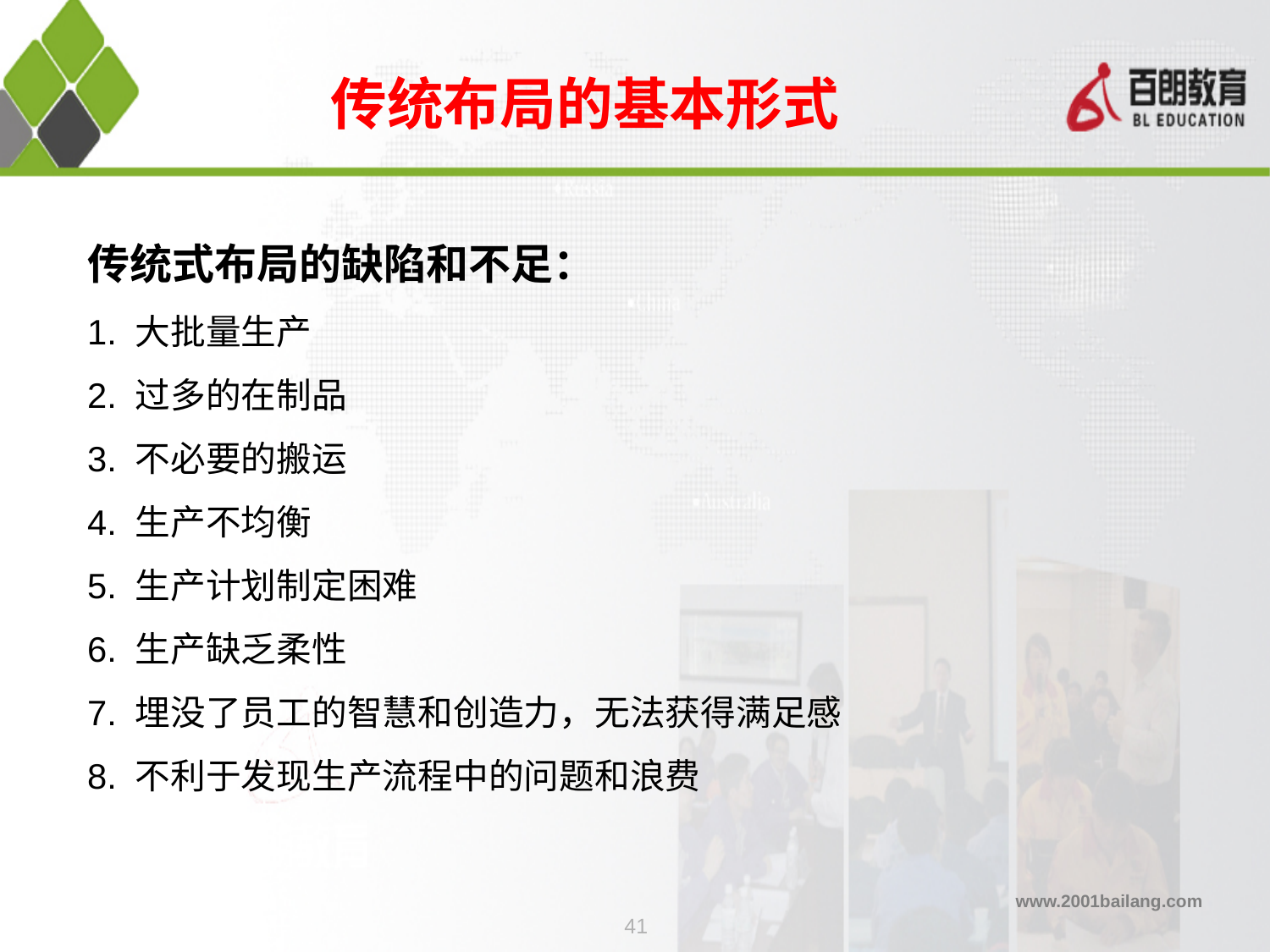

# 传统布局的基本形式
传统式布局的缺陷和不足：
大批量生产
过多的在制品
不必要的搬运
生产不均衡
生产计划制定困难
生产缺乏柔性
埋没了员工的智慧和创造力，无法获得满足感
不利于发现生产流程中的问题和浪费
41